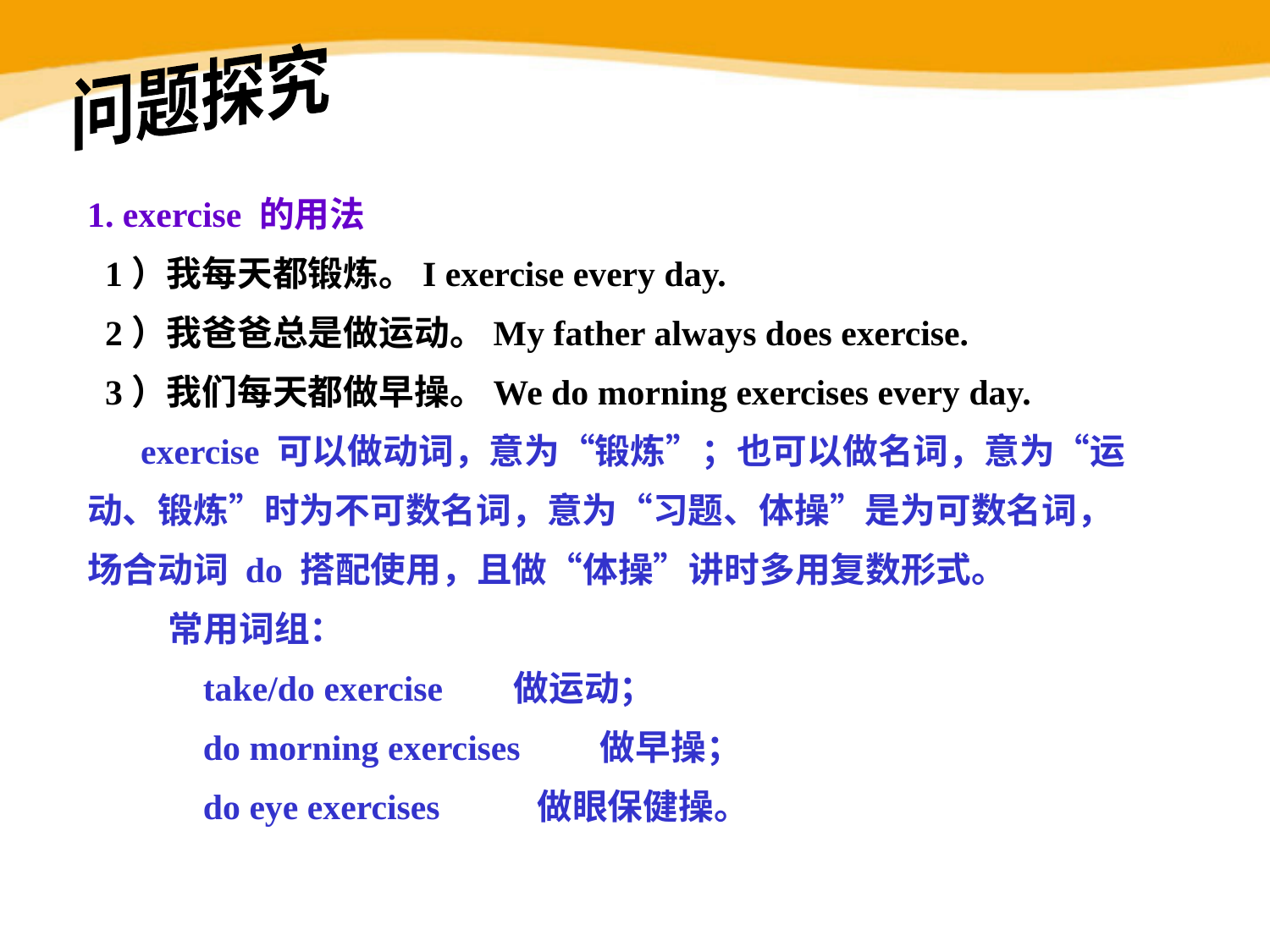

问题探究
1. exercise 的用法
  1）我每天都锻炼。I exercise every day.
  2）我爸爸总是做运动。My father always does exercise.
  3）我们每天都做早操。We do morning exercises every day.
      exercise 可以做动词，意为“锻炼”；也可以做名词，意为“运动、锻炼”时为不可数名词，意为“习题、体操”是为可数名词，场合动词 do 搭配使用，且做“体操”讲时多用复数形式。
         常用词组：
             take/do exercise       做运动；
             do morning exercises        做早操；
             do eye exercises          做眼保健操。